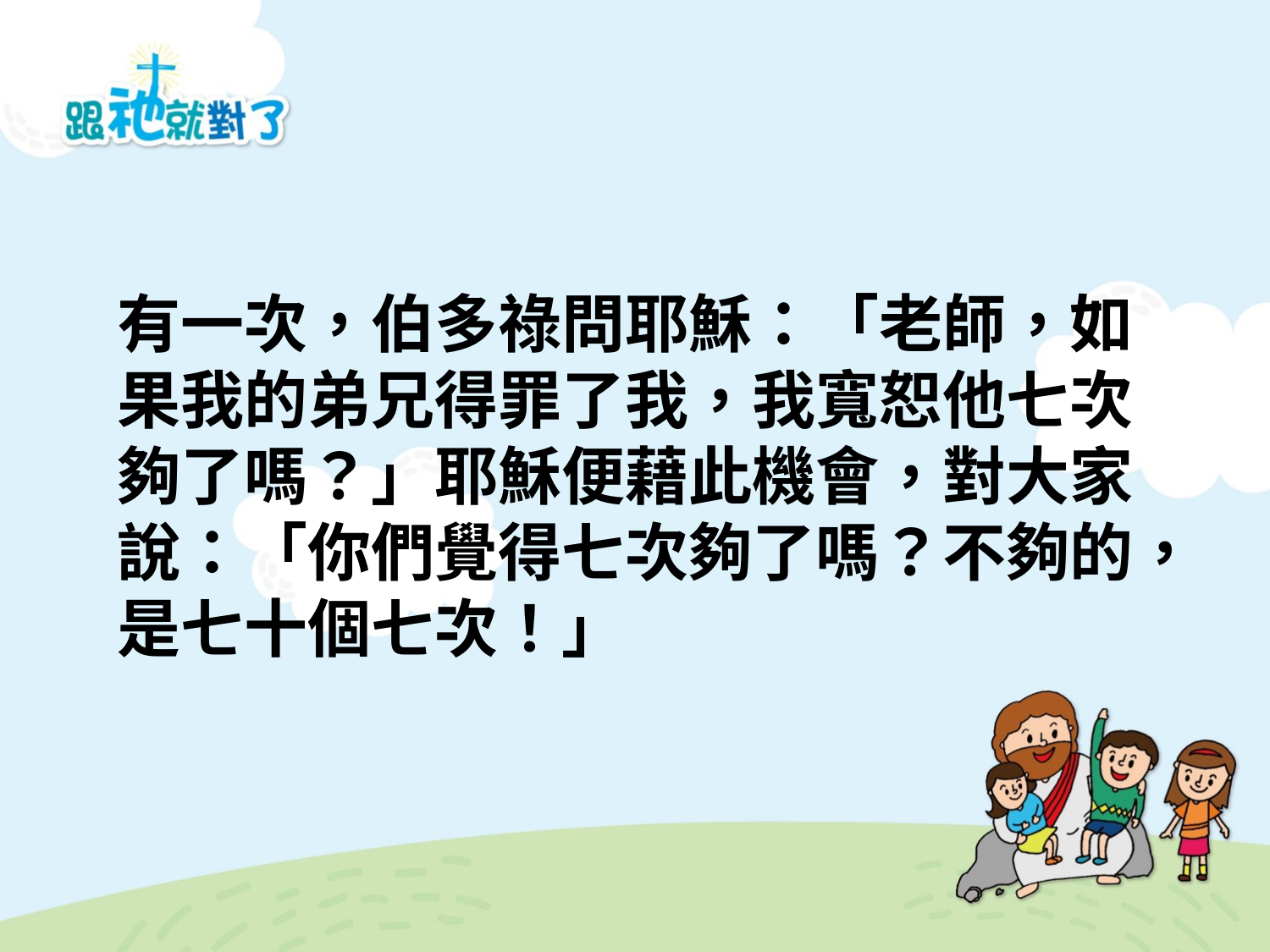

有一次，伯多祿問耶穌：「老師，如果我的弟兄得罪了我，我寬恕他七次夠了嗎？」耶穌便藉此機會，對大家說：「你們覺得七次夠了嗎？不夠的，是七十個七次！」